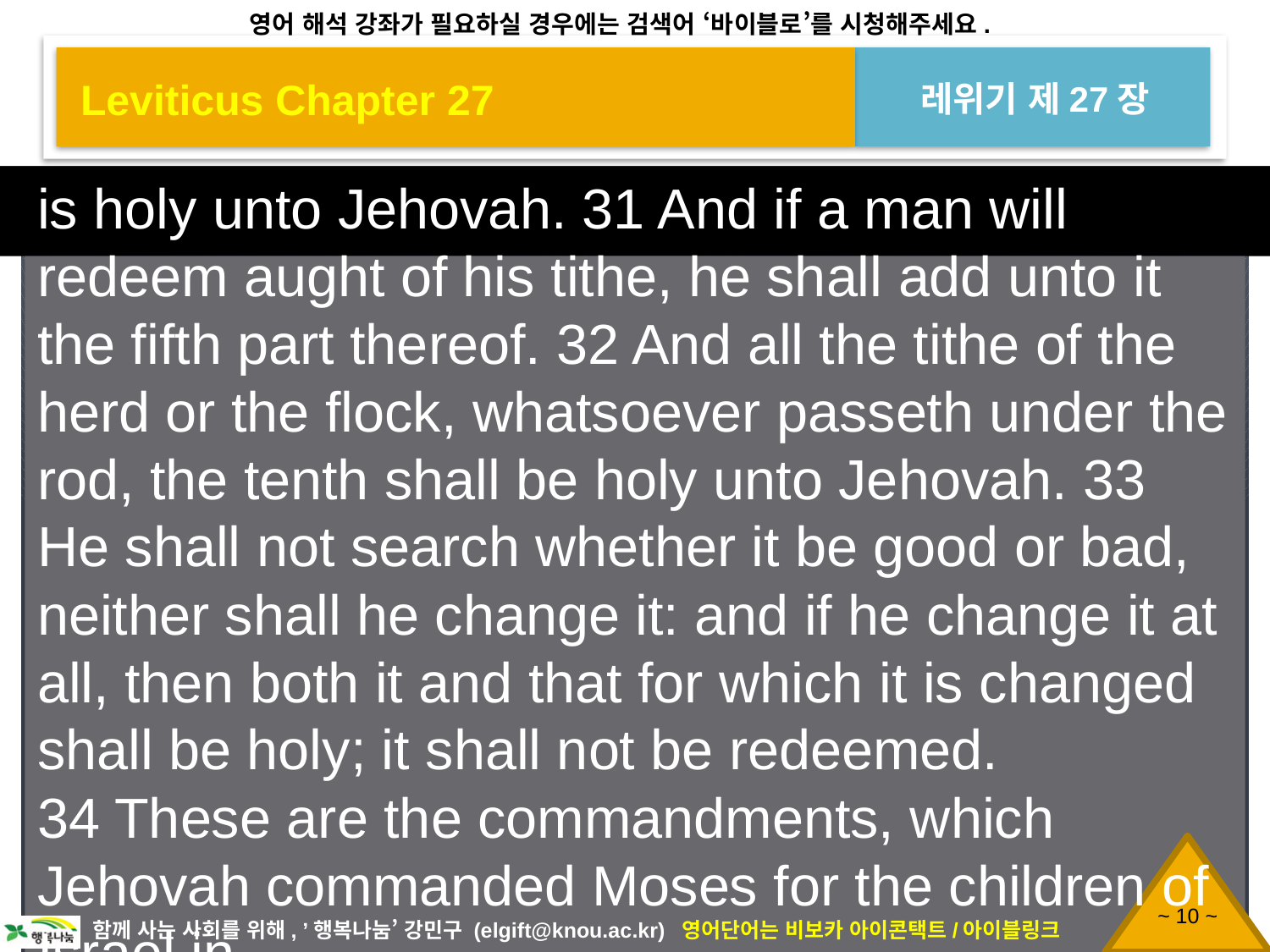

Leviticus Chapter 27
레위기 제27장
is holy unto Jehovah. 31 And if a man will redeem aught of his tithe, he shall add unto it the fifth part thereof. 32 And all the tithe of the herd or the flock, whatsoever passeth under the rod, the tenth shall be holy unto Jehovah. 33 He shall not search whether it be good or bad, neither shall he change it: and if he change it at all, then both it and that for which it is changed shall be holy; it shall not be redeemed.
34 These are the commandments, which Jehovah commanded Moses for the children of Israel in